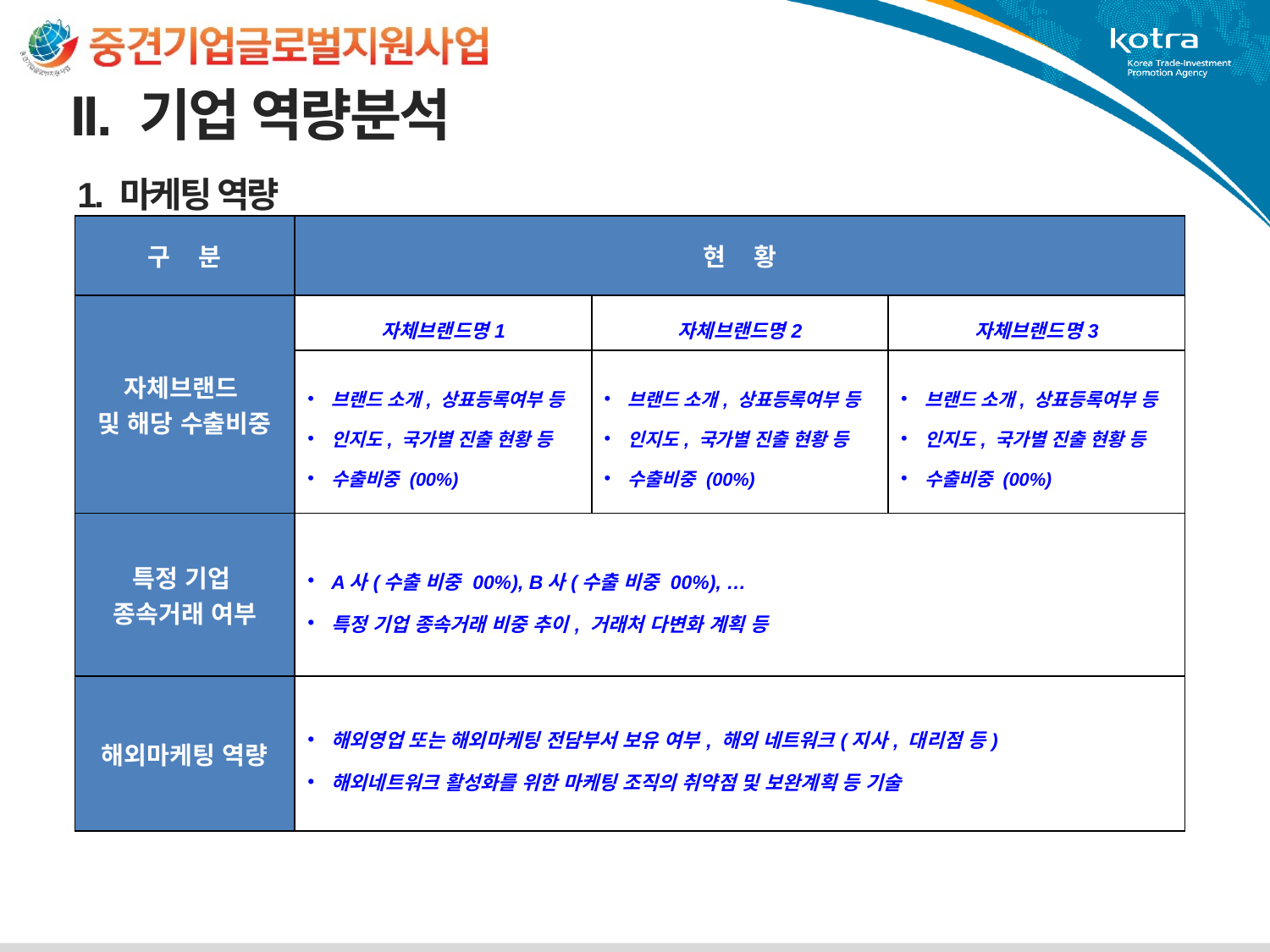

II. 기업 역량분석
1. 마케팅 역량
| 구 분 | 현 황 |  |  |
| --- | --- | --- | --- |
| 자체브랜드 및 해당 수출비중 | 자체브랜드명1 | 자체브랜드명2 | 자체브랜드명3 |
|  | 브랜드 소개, 상표등록여부 등 인지도, 국가별 진출 현황 등 수출비중 (00%) | 브랜드 소개, 상표등록여부 등 인지도, 국가별 진출 현황 등 수출비중 (00%) | 브랜드 소개, 상표등록여부 등 인지도, 국가별 진출 현황 등 수출비중 (00%) |
| 특정 기업 종속거래 여부 | A사(수출 비중 00%), B사(수출 비중 00%), … 특정 기업 종속거래 비중 추이, 거래처 다변화 계획 등 |  |  |
| 해외마케팅 역량 | 해외영업 또는 해외마케팅 전담부서 보유 여부, 해외 네트워크(지사, 대리점 등) 해외네트워크 활성화를 위한 마케팅 조직의 취약점 및 보완계획 등 기술 |  |  |